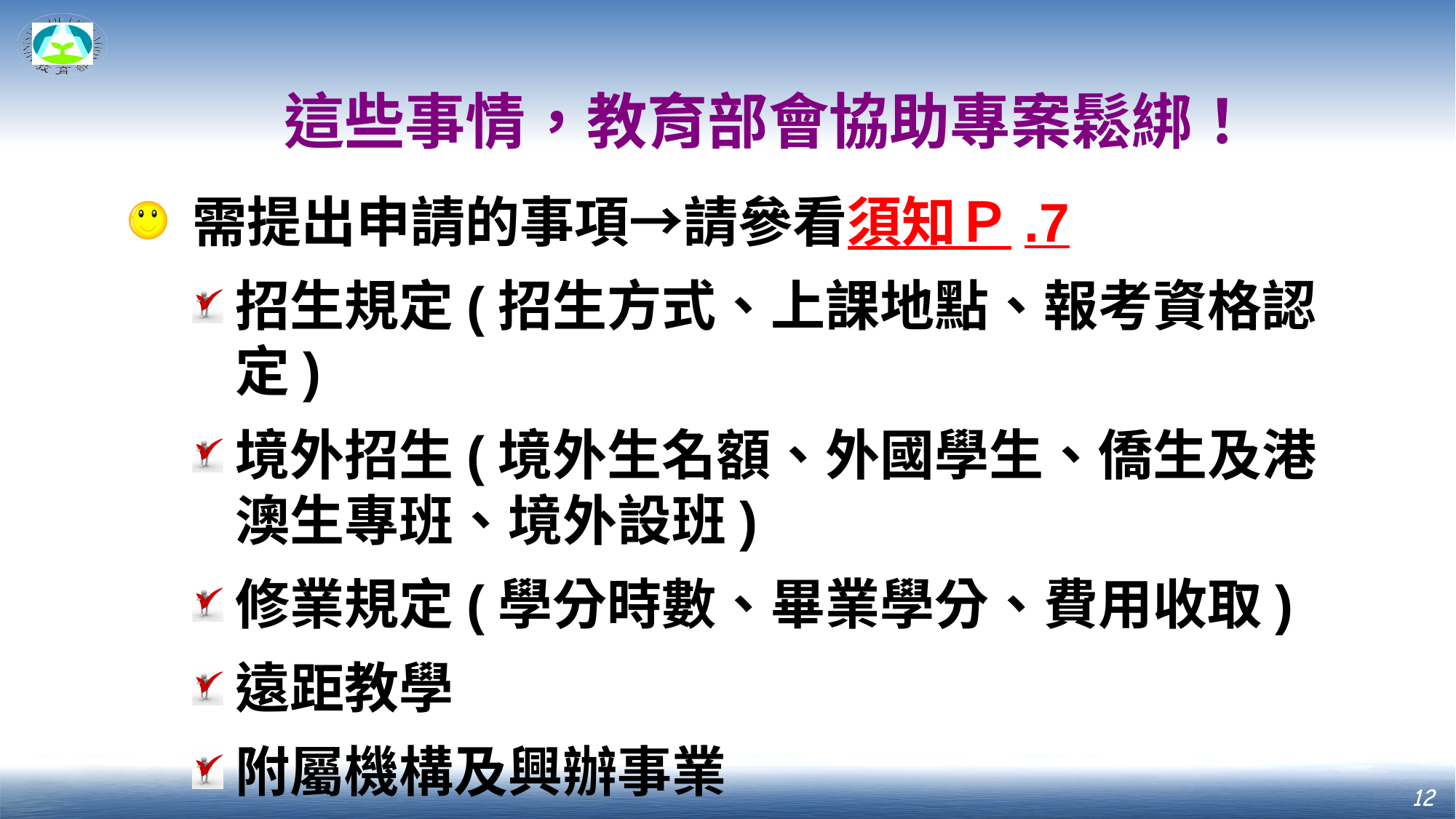

這些事情，教育部會協助專案鬆綁！
需提出申請的事項→請參看須知Ｐ.7
招生規定(招生方式、上課地點、報考資格認定)
境外招生(境外生名額、外國學生、僑生及港澳生專班、境外設班)
修業規定(學分時數、畢業學分、費用收取)
遠距教學
附屬機構及興辦事業